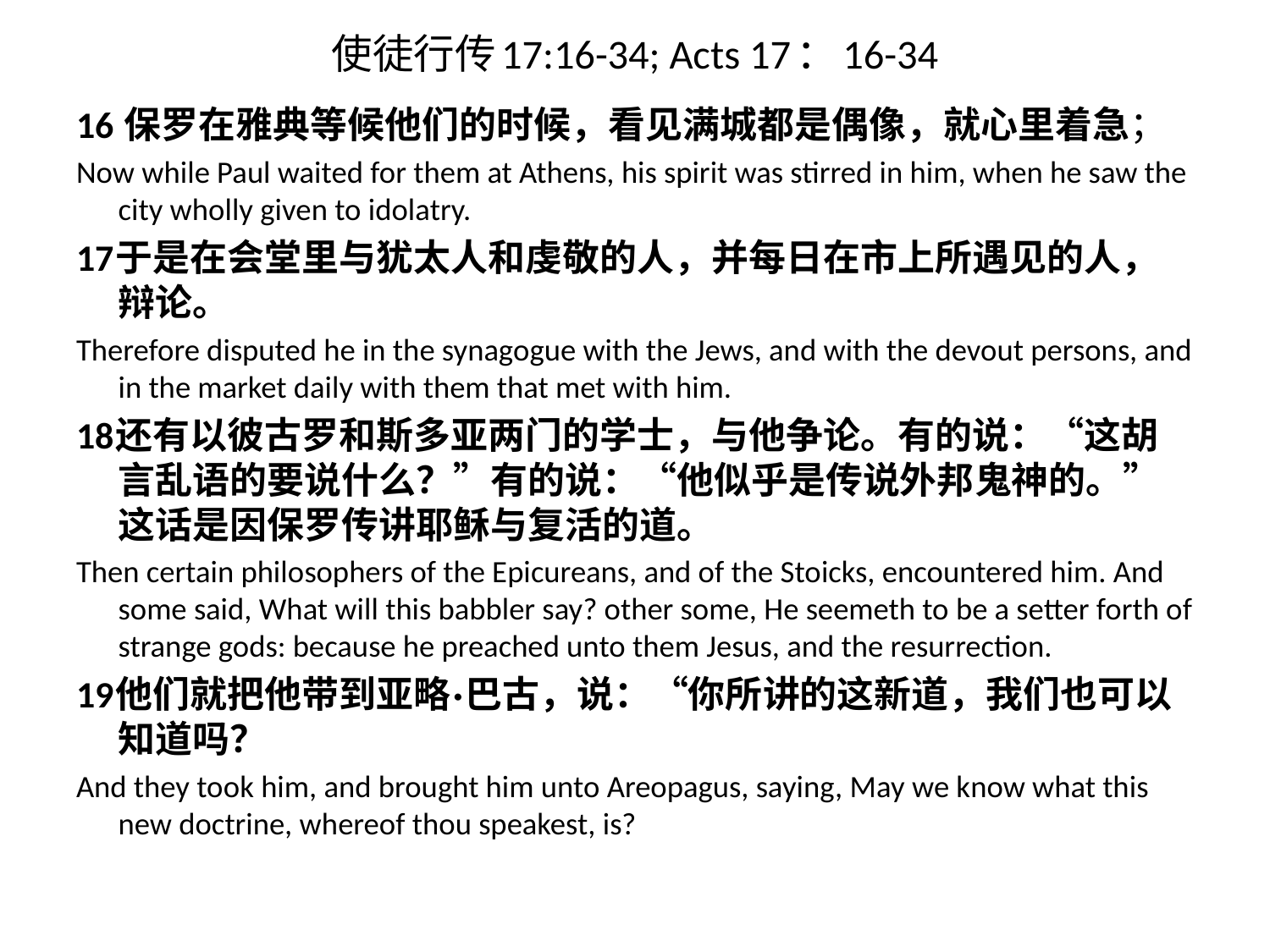

# 使徒行传17:16-34; Acts 17：16-34
16 保罗在雅典等候他们的时候，看见满城都是偶像，就心里着急；
Now while Paul waited for them at Athens, his spirit was stirred in him, when he saw the city wholly given to idolatry.
17于是在会堂里与犹太人和虔敬的人，并每日在市上所遇见的人，辩论。
Therefore disputed he in the synagogue with the Jews, and with the devout persons, and in the market daily with them that met with him.
18还有以彼古罗和斯多亚两门的学士，与他争论。有的说：“这胡言乱语的要说什么？”有的说：“他似乎是传说外邦鬼神的。”这话是因保罗传讲耶稣与复活的道。
Then certain philosophers of the Epicureans, and of the Stoicks, encountered him. And some said, What will this babbler say? other some, He seemeth to be a setter forth of strange gods: because he preached unto them Jesus, and the resurrection.
19他们就把他带到亚略·巴古，说：“你所讲的这新道，我们也可以知道吗？
And they took him, and brought him unto Areopagus, saying, May we know what this new doctrine, whereof thou speakest, is?